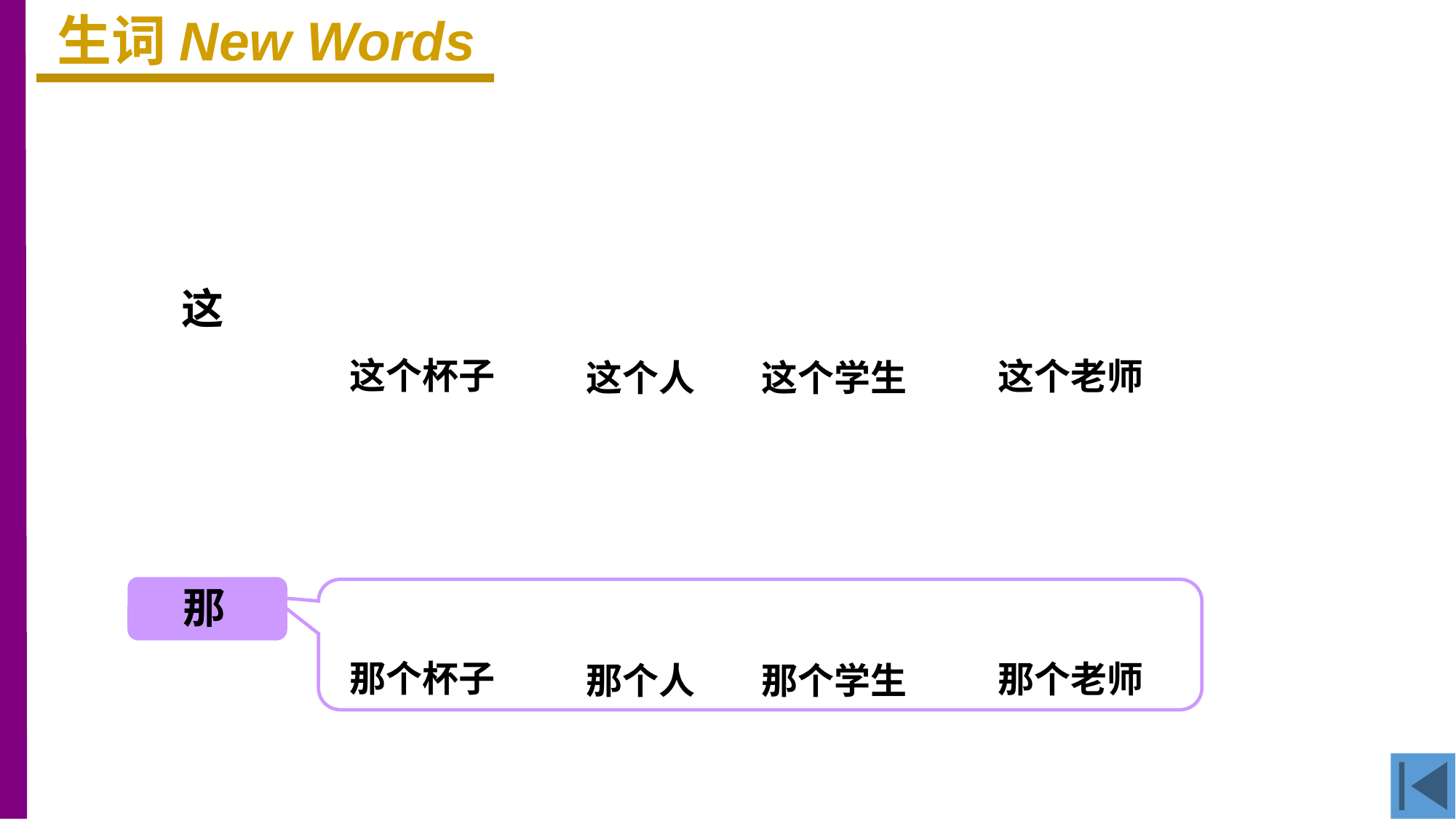

生词New Words
这
这个杯子
这个老师
这个人
这个学生
那

那个杯子
那个老师
那个人
那个学生